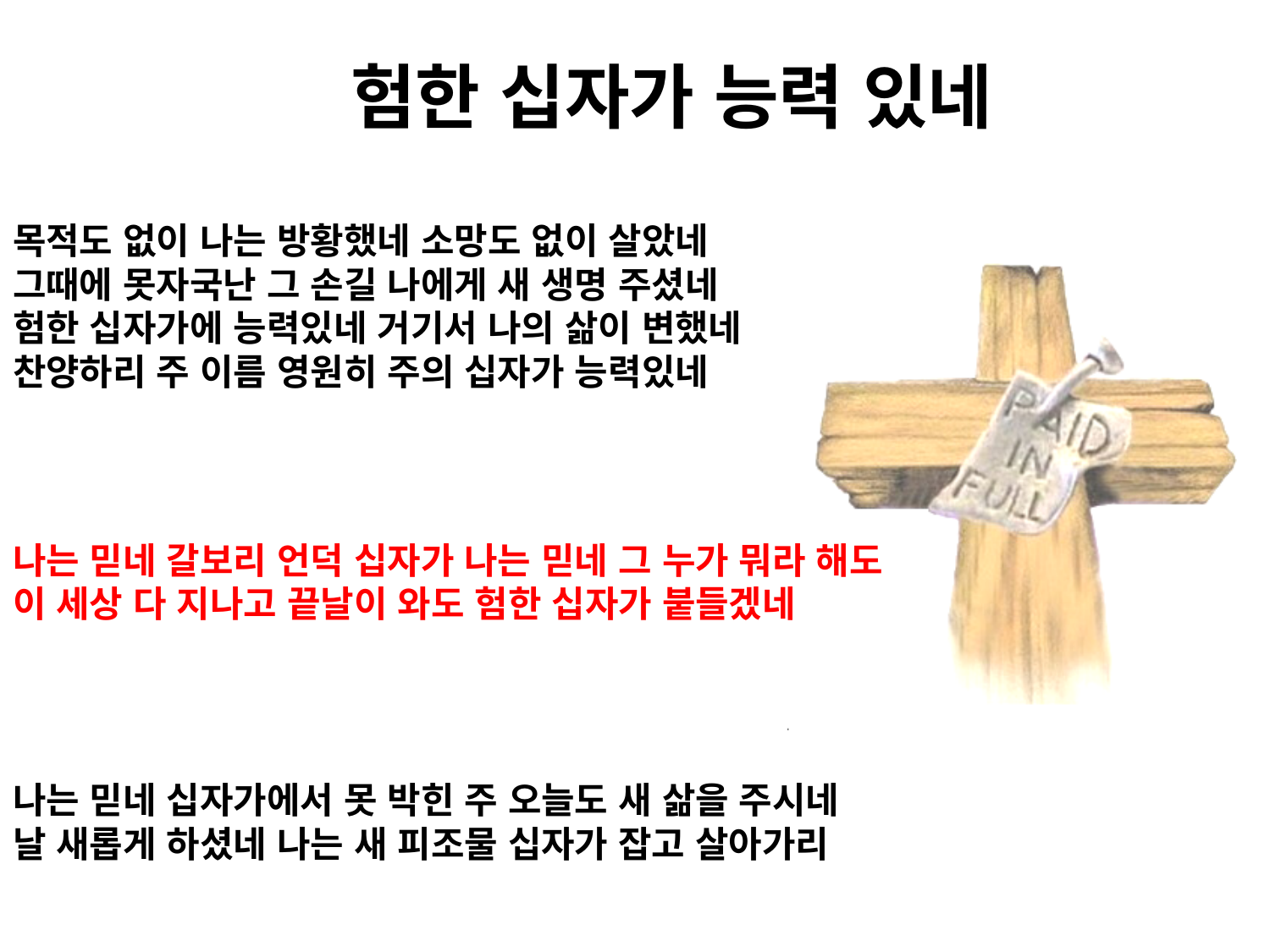

# 험한 십자가 능력 있네
목적도 없이 나는 방황했네 소망도 없이 살았네
그때에 못자국난 그 손길 나에게 새 생명 주셨네
험한 십자가에 능력있네 거기서 나의 삶이 변했네
찬양하리 주 이름 영원히 주의 십자가 능력있네

나는 믿네 갈보리 언덕 십자가 나는 믿네 그 누가 뭐라 해도
이 세상 다 지나고 끝날이 와도 험한 십자가 붙들겠네

나는 믿네 십자가에서 못 박힌 주 오늘도 새 삶을 주시네
날 새롭게 하셨네 나는 새 피조물 십자가 잡고 살아가리